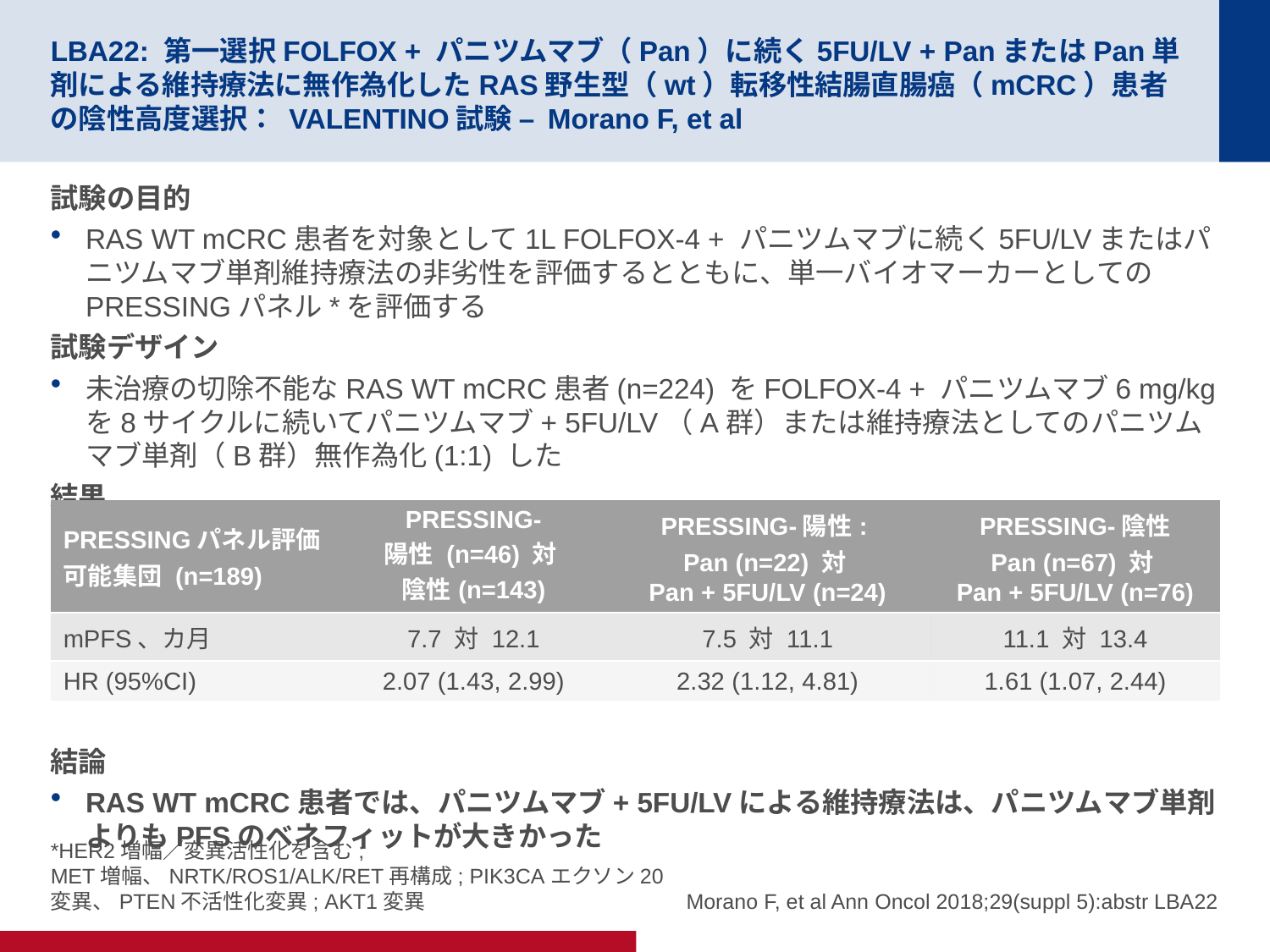

# LBA22: 第一選択FOLFOX + パニツムマブ（Pan）に続く5FU/LV + PanまたはPan単剤による維持療法に無作為化したRAS野生型（wt）転移性結腸直腸癌（mCRC）患者の陰性高度選択： VALENTINO試験 – Morano F, et al
試験の目的
RAS WT mCRC患者を対象として1L FOLFOX-4 + パニツムマブに続く5FU/LVまたはパニツムマブ単剤維持療法の非劣性を評価するとともに、単一バイオマーカーとしてのPRESSINGパネル*を評価する
試験デザイン
未治療の切除不能なRAS WT mCRC患者(n=224) をFOLFOX-4 + パニツムマブ6 mg/kgを8サイクルに続いてパニツムマブ+ 5FU/LV（A群）または維持療法としてのパニツムマブ単剤（B群）無作為化(1:1) した
結果
結論
RAS WT mCRC患者では、パニツムマブ+ 5FU/LVによる維持療法は、パニツムマブ単剤よりもPFSのベネフィットが大きかった

| PRESSINGパネル評価可能集団 (n=189) | PRESSING- 陽性 (n=46) 対 陰性(n=143) | PRESSING-陽性: Pan (n=22) 対 Pan + 5FU/LV (n=24) | PRESSING-陰性 Pan (n=67) 対 Pan + 5FU/LV (n=76) |
| --- | --- | --- | --- |
| mPFS、カ月 | 7.7 対 12.1 | 7.5 対 11.1 | 11.1 対 13.4 |
| HR (95%CI) | 2.07 (1.43, 2.99) | 2.32 (1.12, 4.81) | 1.61 (1.07, 2.44) |
*HER2増幅／変異活性化を含む; MET増幅、NRTK/ROS1/ALK/RET再構成; PIK3CAエクソン20変異、PTEN不活性化変異; AKT1変異
Morano F, et al Ann Oncol 2018;29(suppl 5):abstr LBA22